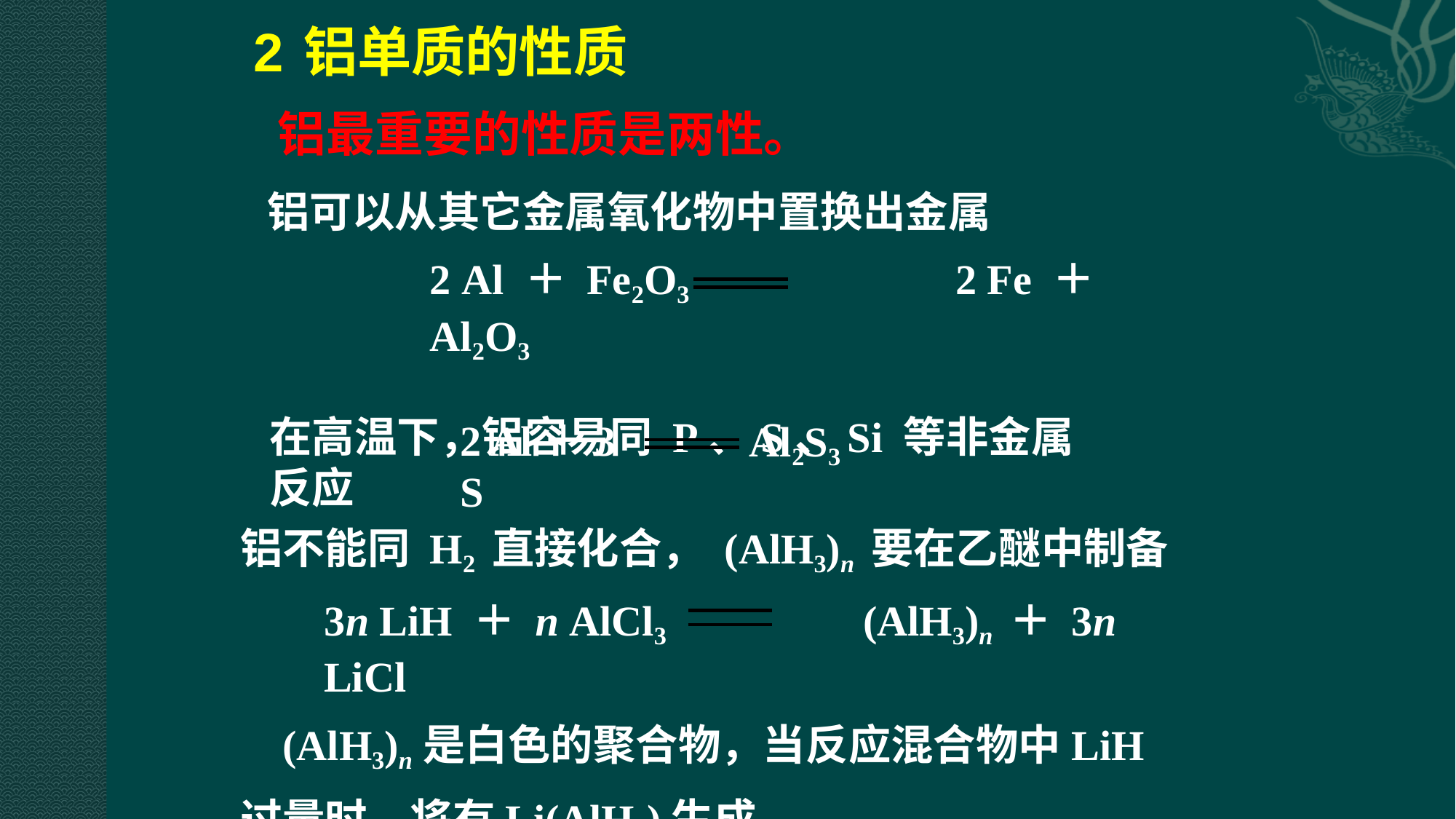

# 2	铝单质的性质
铝最重要的性质是两性。
铝可以从其它金属氧化物中置换出金属
2 Al ＋ Fe2O3	2 Fe ＋ Al2O3
在高温下，铝容易同 P、S、Si 等非金属反应

2 Al＋3 S
Al2S3

铝不能同 H2 直接化合， (AlH3)n 要在乙醚中制备
3n LiH ＋ n AlCl3	(AlH3)n ＋ 3n LiCl
(AlH3)n是白色的聚合物，当反应混合物中LiH过量时，将有Li(AlH4)生成。